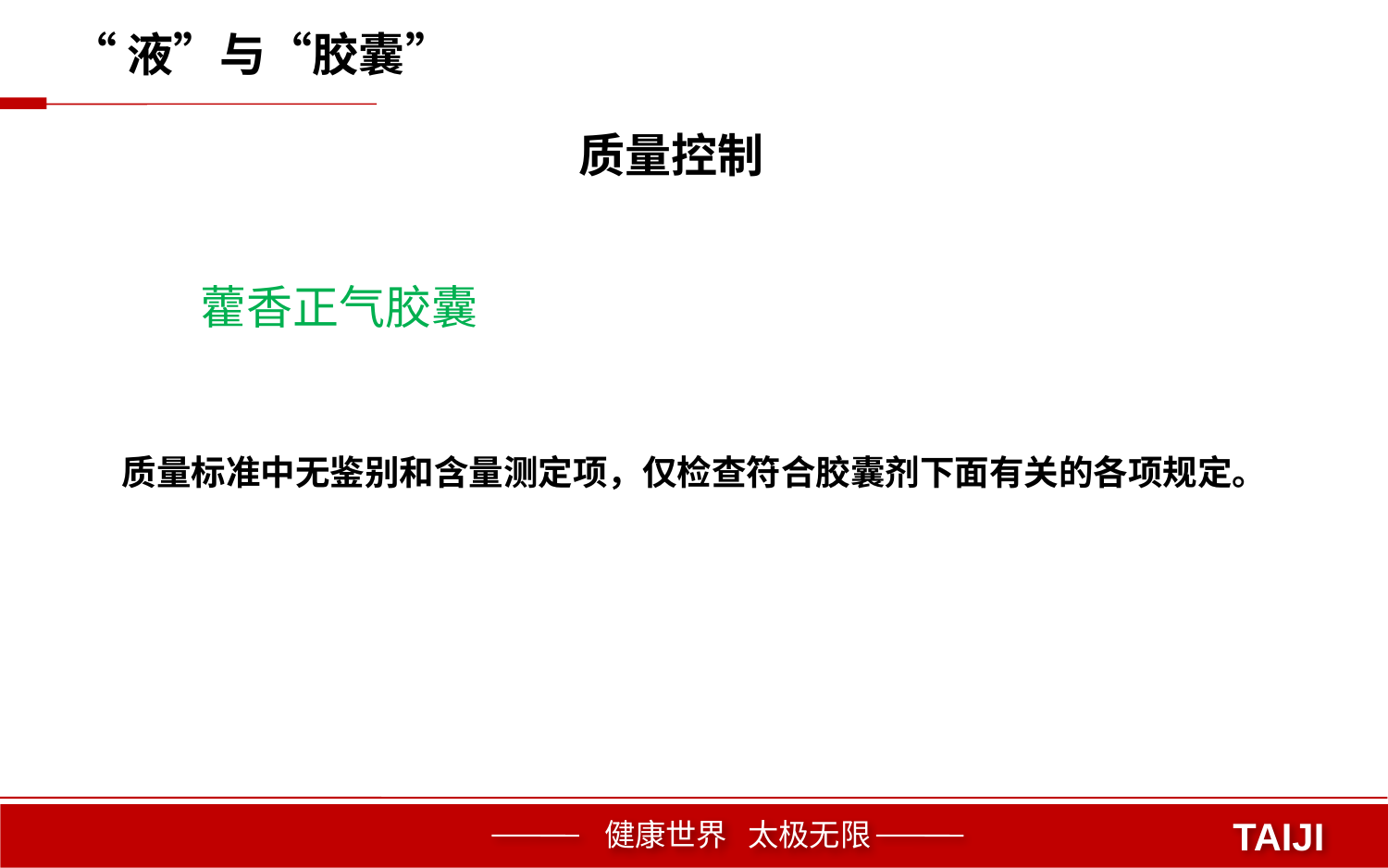

“液”与“胶囊”
质量控制
藿香正气胶囊
质量标准中无鉴别和含量测定项，仅检查符合胶囊剂下面有关的各项规定。